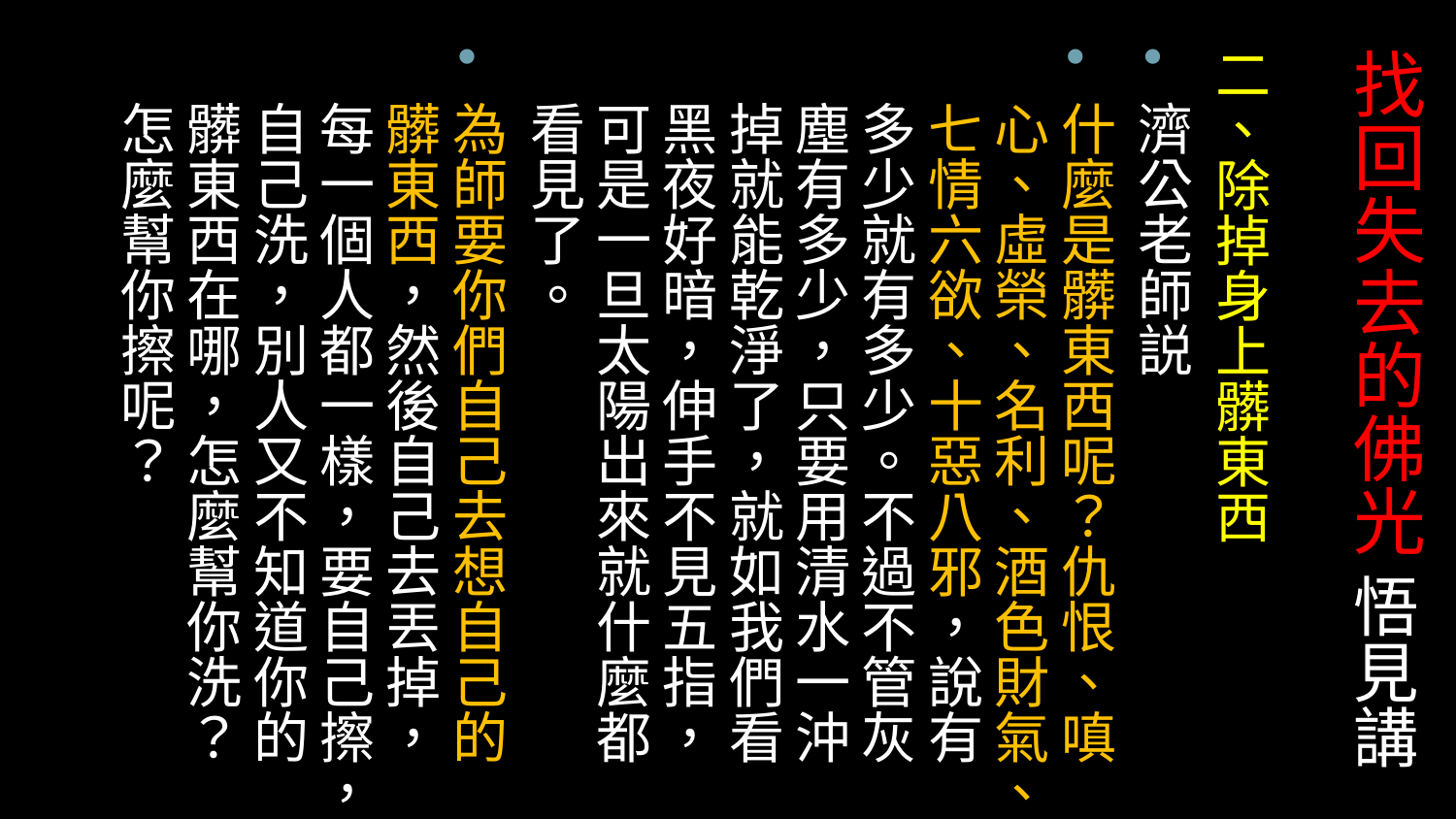

# 找回失去的佛光 悟見講
二、除掉身上髒東西
濟公老師説
什麼是髒東西呢？仇恨、嗔心、虛榮、名利、酒色財氣、七情六欲、十惡八邪，說有多少就有多少。不過不管灰塵有多少，只要用清水一沖掉就能乾淨了，就如我們看黑夜好暗，伸手不見五指，可是一旦太陽出來就什麼都看見了。
為師要你們自己去想自己的髒東西，然後自己去丟掉，每一個人都一樣，要自己擦，自己洗，別人又不知道你的髒東西在哪，怎麼幫你洗？怎麼幫你擦呢？